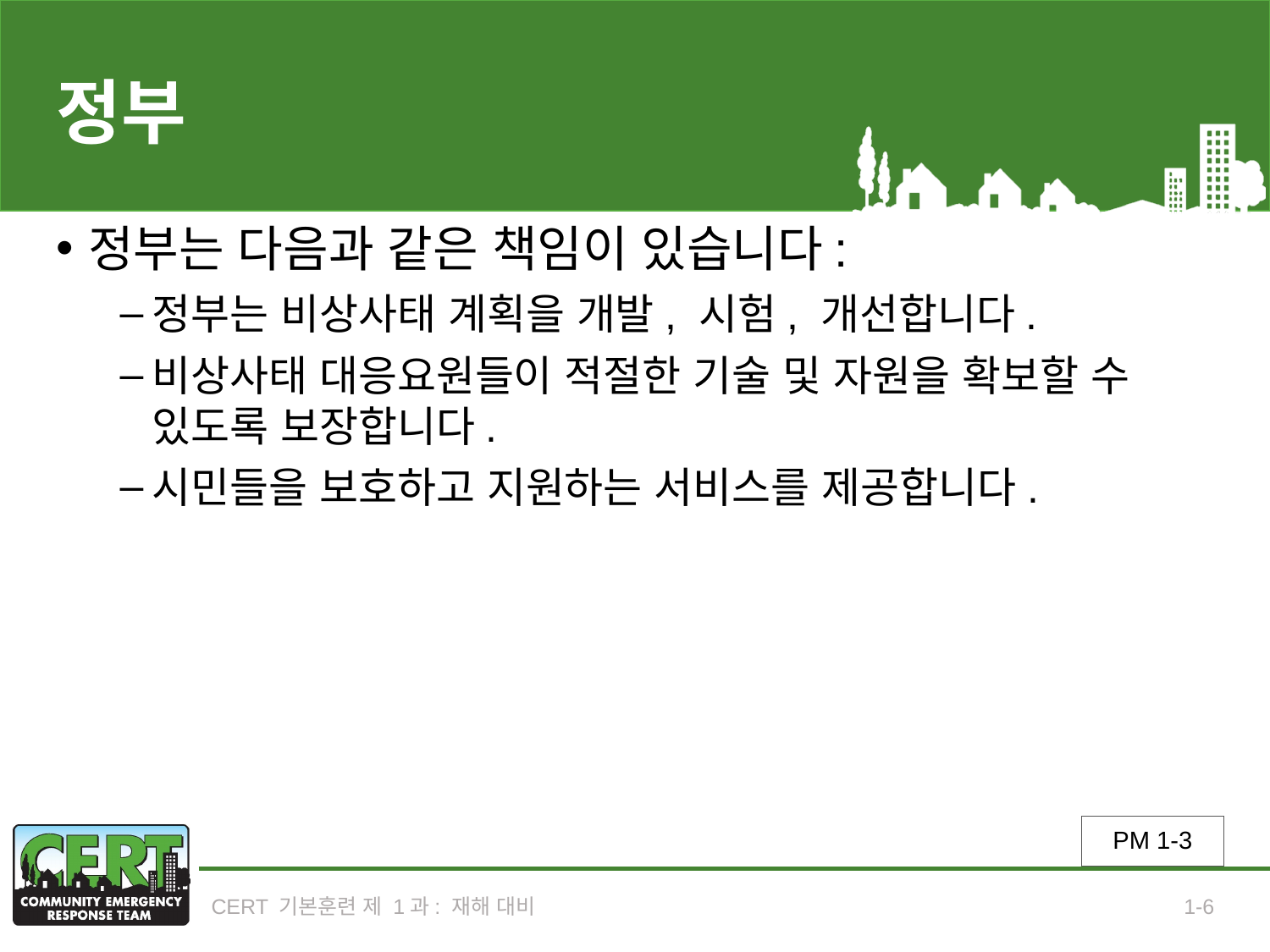

# 정부
정부는 다음과 같은 책임이 있습니다:
정부는 비상사태 계획을 개발, 시험, 개선합니다.
비상사태 대응요원들이 적절한 기술 및 자원을 확보할 수 있도록 보장합니다.
시민들을 보호하고 지원하는 서비스를 제공합니다.

PM 1-3
CERT 기본훈련 제 1과: 재해 대비
1-6